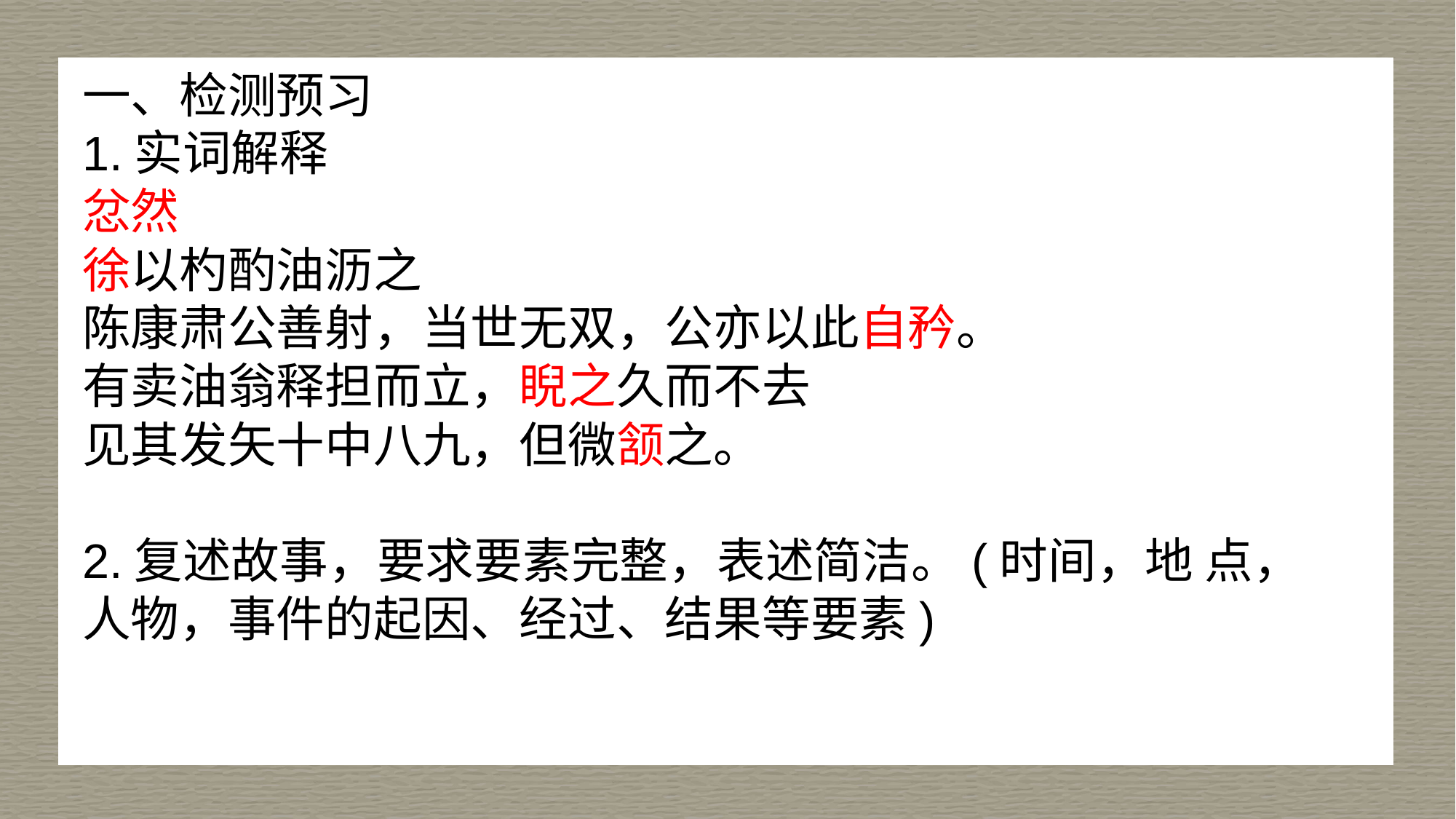

一、检测预习
1.实词解释
忿然
徐以杓酌油沥之
陈康肃公善射，当世无双，公亦以此自矜。
有卖油翁释担而立，睨之久而不去
见其发矢十中八九，但微颔之。

2.复述故事，要求要素完整，表述简洁。(时间，地 点，人物，事件的起因、经过、结果等要素)